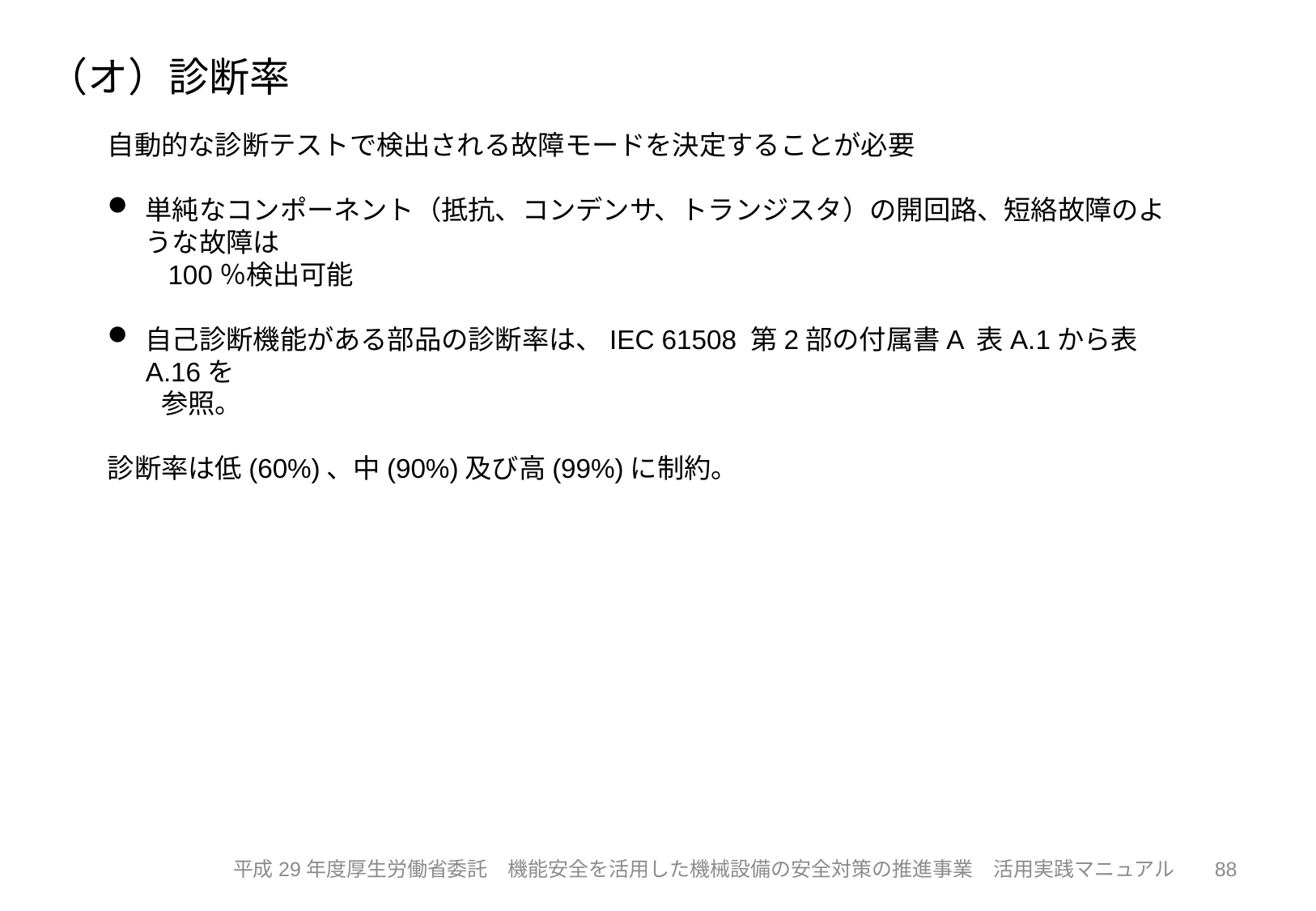

（オ）診断率
自動的な診断テストで検出される故障モードを決定することが必要

単純なコンポーネント（抵抗、コンデンサ、トランジスタ）の開回路、短絡故障のような故障は
　　100％検出可能

自己診断機能がある部品の診断率は、IEC 61508 第2部の付属書A 表A.1から表A.16を
　　参照。

診断率は低(60%)、中(90%)及び高(99%)に制約。

88
平成29年度厚生労働省委託　機能安全を活用した機械設備の安全対策の推進事業　活用実践マニュアル